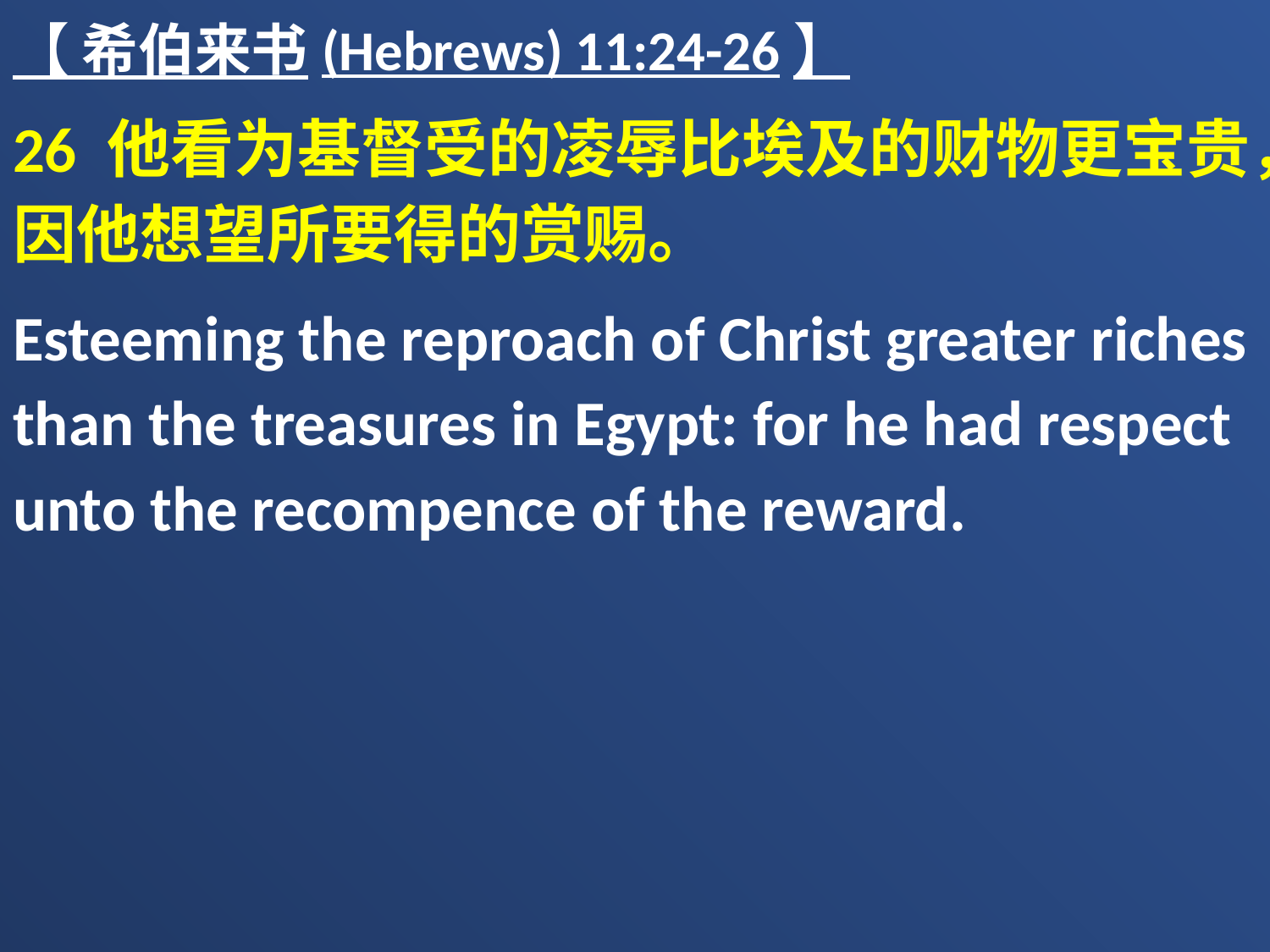

【 希伯来书(Hebrews) 11:24-26】
26 他看为基督受的凌辱比埃及的财物更宝贵，因他想望所要得的赏赐。
Esteeming the reproach of Christ greater riches than the treasures in Egypt: for he had respect unto the recompence of the reward.